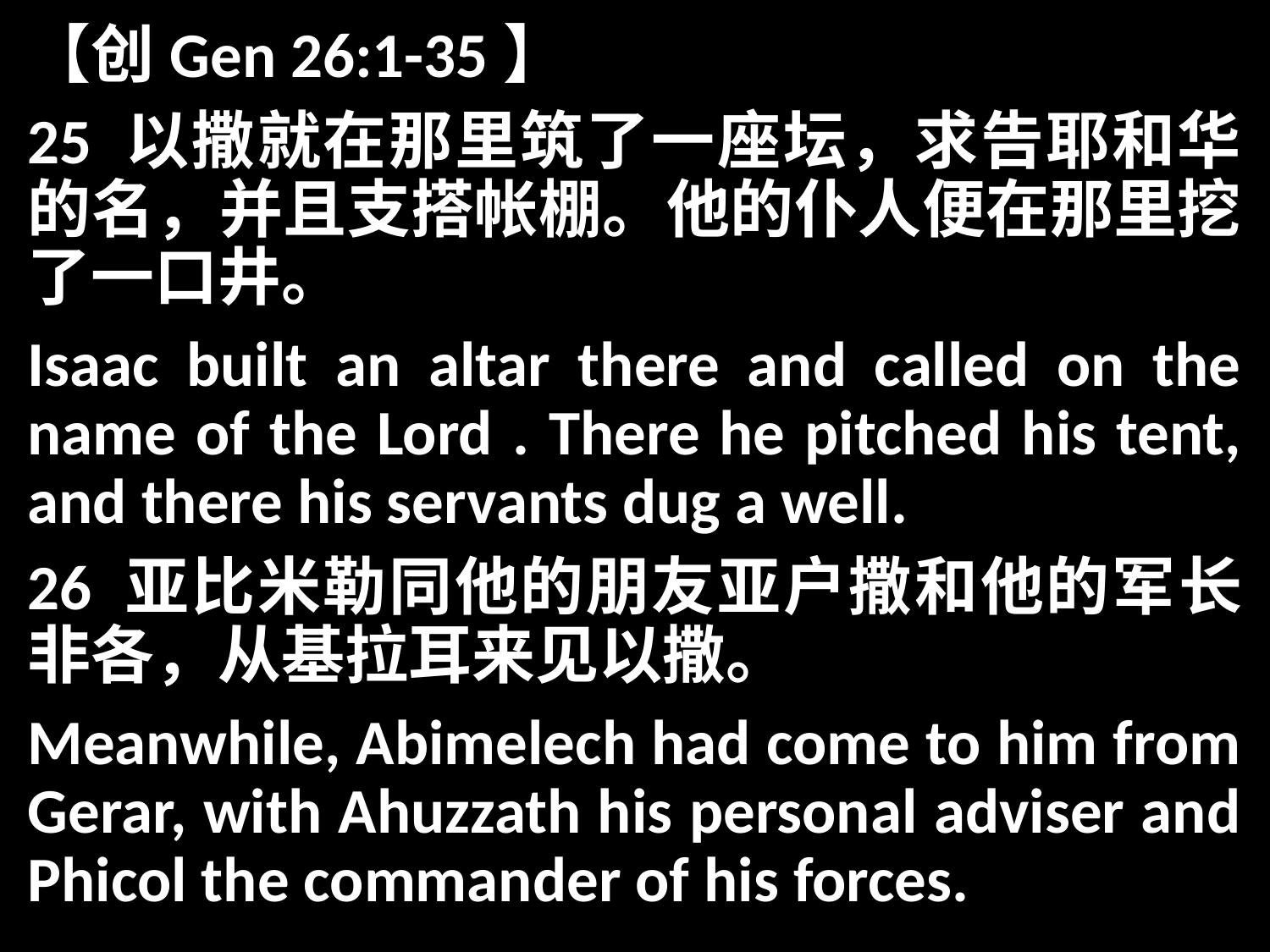

【创Gen 26:1-35】
25 以撒就在那里筑了一座坛，求告耶和华的名，并且支搭帐棚。他的仆人便在那里挖了一口井。
Isaac built an altar there and called on the name of the Lord . There he pitched his tent, and there his servants dug a well.
26 亚比米勒同他的朋友亚户撒和他的军长非各，从基拉耳来见以撒。
Meanwhile, Abimelech had come to him from Gerar, with Ahuzzath his personal adviser and Phicol the commander of his forces.